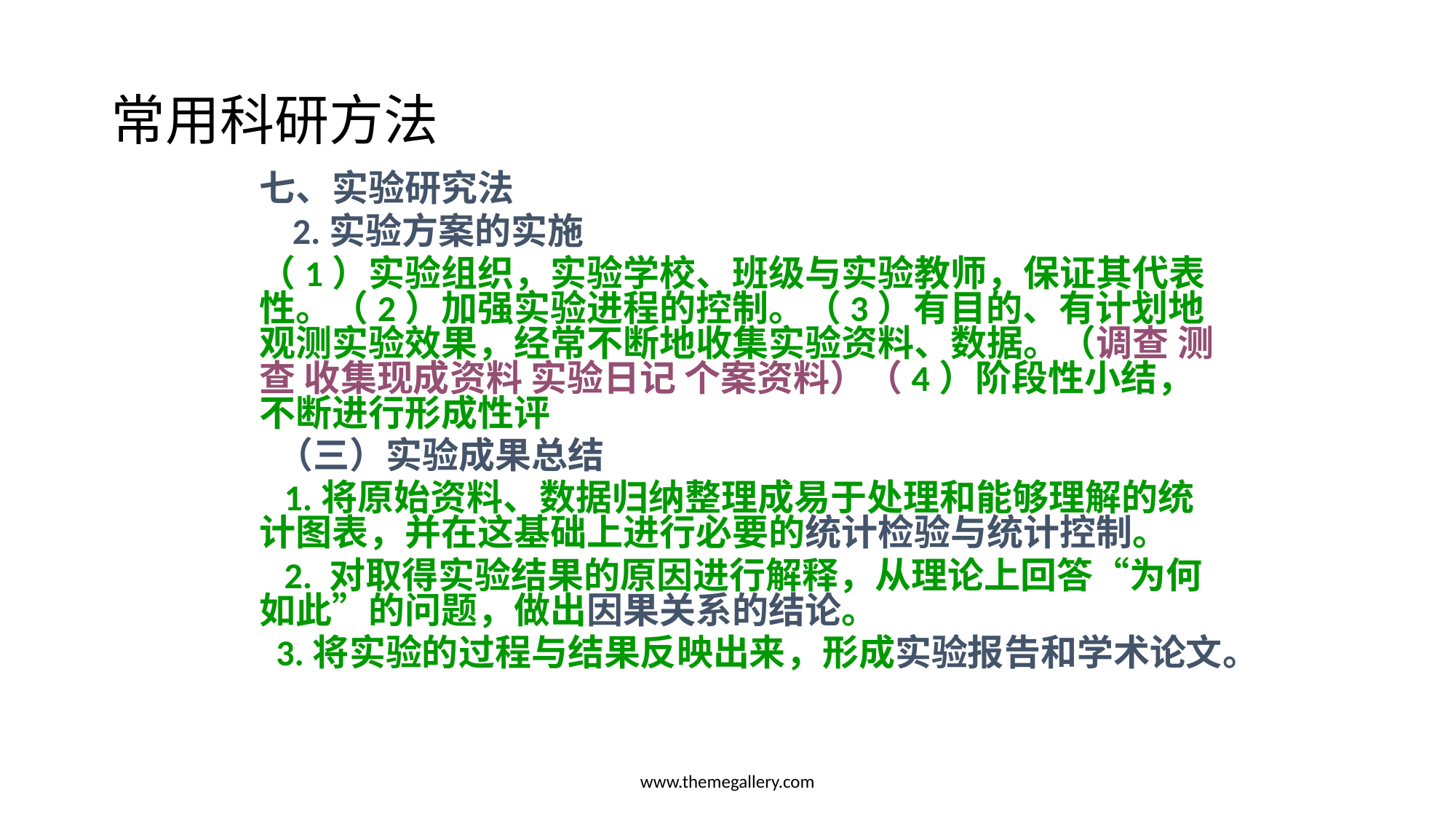

# 常用科研方法

七、实验研究法
    2.实验方案的实施
（1）实验组织，实验学校、班级与实验教师，保证其代表性。（2）加强实验进程的控制。（3）有目的、有计划地观测实验效果，经常不断地收集实验资料、数据。（调查 测查 收集现成资料 实验日记 个案资料）（4）阶段性小结，不断进行形成性评
 （三）实验成果总结
   1.将原始资料、数据归纳整理成易于处理和能够理解的统计图表，并在这基础上进行必要的统计检验与统计控制。
   2. 对取得实验结果的原因进行解释，从理论上回答“为何如此”的问题，做出因果关系的结论。
  3.将实验的过程与结果反映出来，形成实验报告和学术论文。
www.themegallery.com